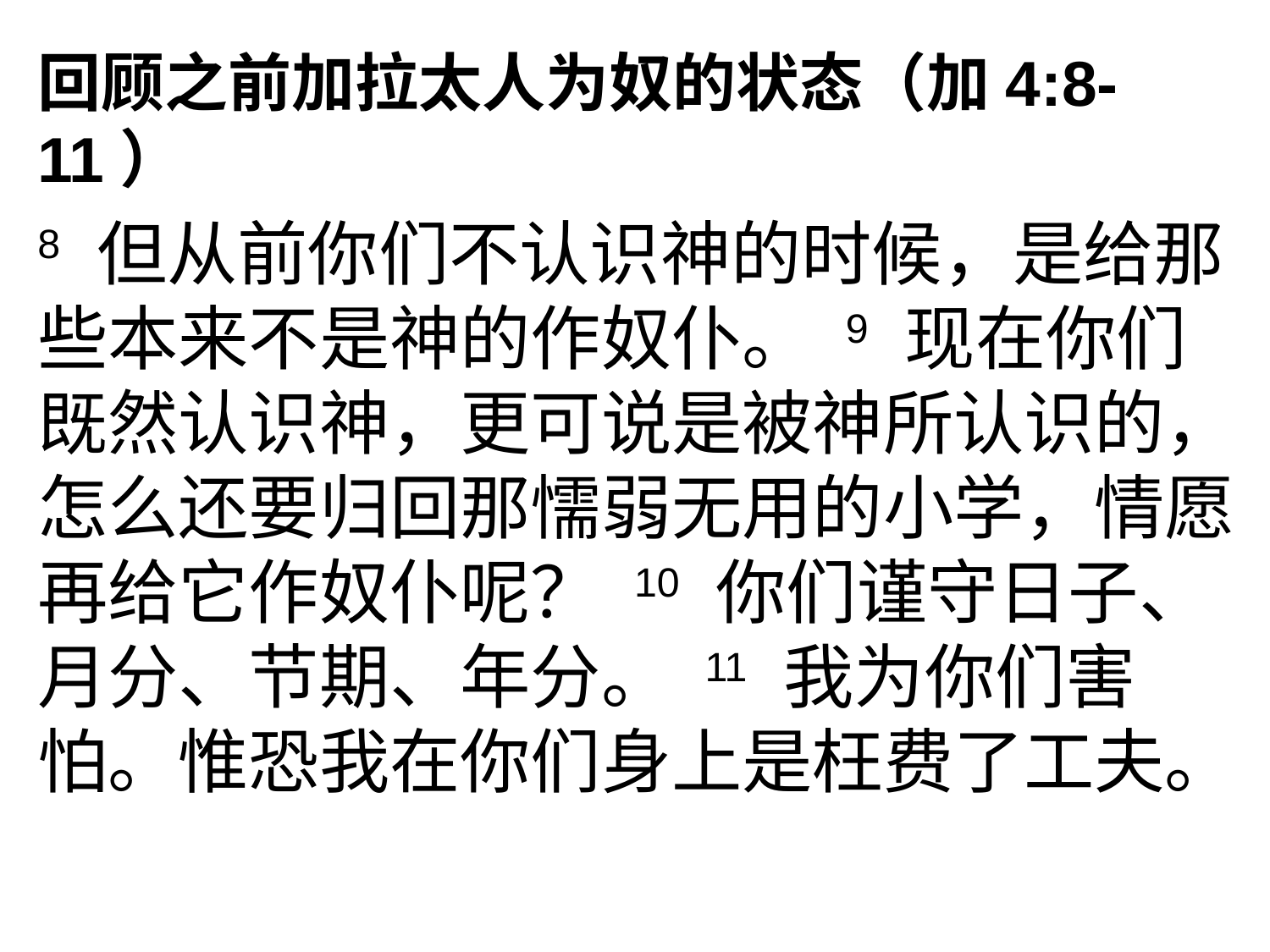

回顾之前加拉太人为奴的状态（加4:8-11）
8 但从前你们不认识神的时候，是给那些本来不是神的作奴仆。 9 现在你们既然认识神，更可说是被神所认识的，怎么还要归回那懦弱无用的小学，情愿再给它作奴仆呢？ 10 你们谨守日子、月分、节期、年分。 11 我为你们害怕。惟恐我在你们身上是枉费了工夫。